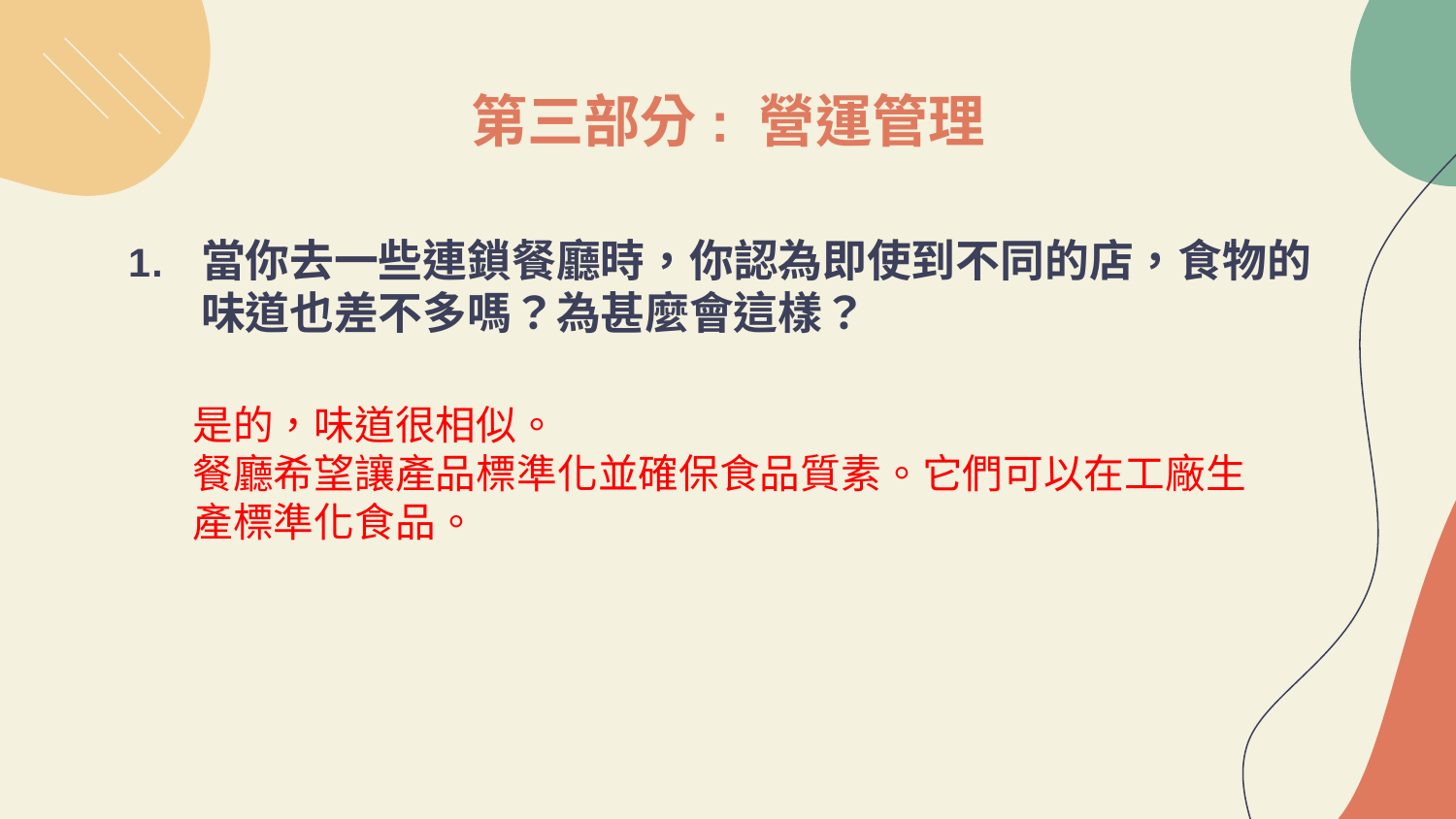

# 第三部分: 營運管理
當你去一些連鎖餐廳時，你認為即使到不同的店，食物的味道也差不多嗎？為甚麼會這樣？

是的，味道很相似。
餐廳希望讓產品標準化並確保食品質素。它們可以在工廠生產標準化食品。